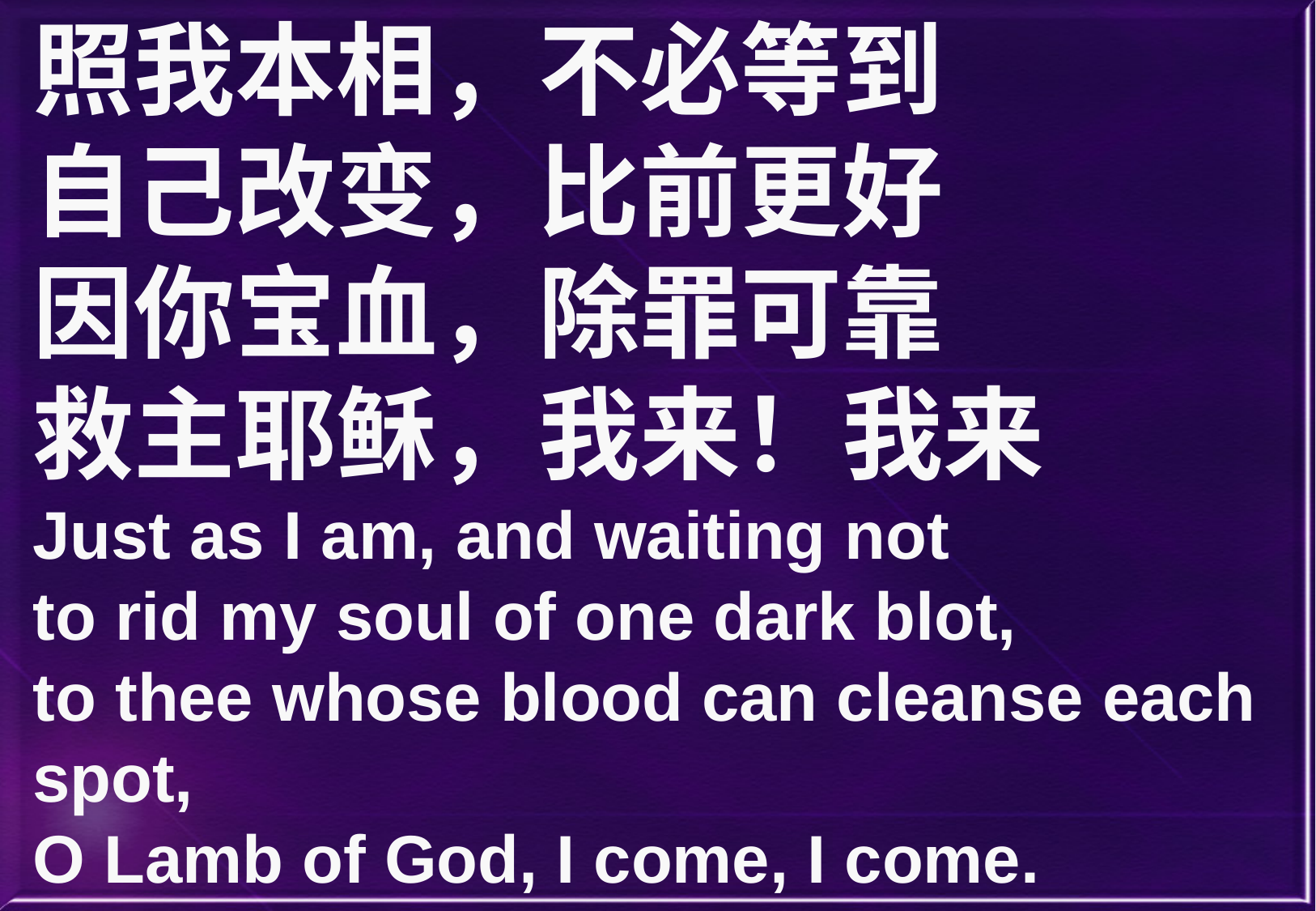

照我本相，不必等到
自己改变，比前更好
因你宝血，除罪可靠
救主耶稣，我来！我来
Just as I am, and waiting not
to rid my soul of one dark blot,
to thee whose blood can cleanse each spot,
O Lamb of God, I come, I come.